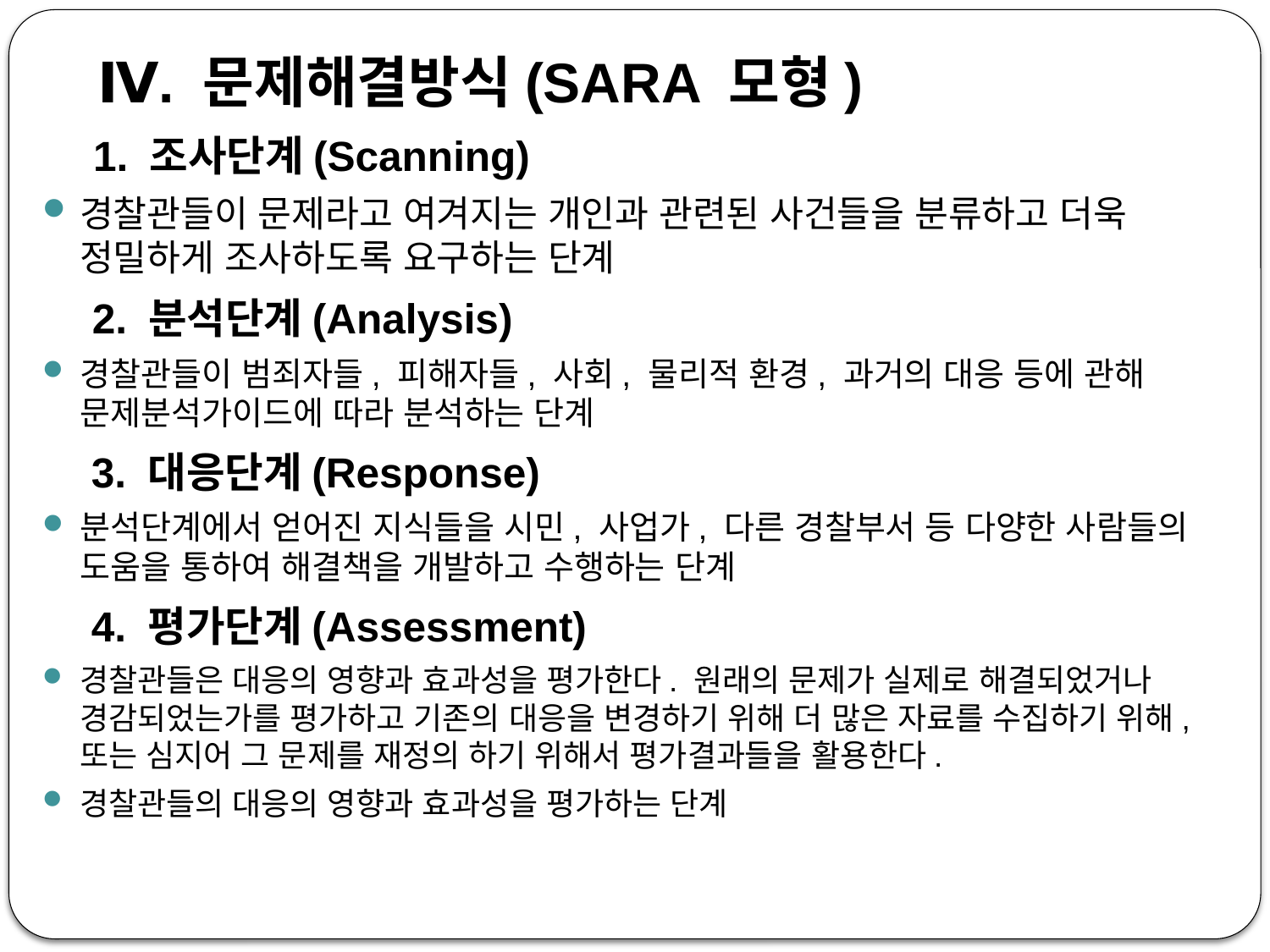

Ⅳ. 문제해결방식(SARA 모형)
    1. 조사단계(Scanning)
경찰관들이 문제라고 여겨지는 개인과 관련된 사건들을 분류하고 더욱 정밀하게 조사하도록 요구하는 단계
    2. 분석단계(Analysis)
경찰관들이 범죄자들, 피해자들, 사회, 물리적 환경, 과거의 대응 등에 관해 문제분석가이드에 따라 분석하는 단계
     3. 대응단계(Response)
분석단계에서 얻어진 지식들을 시민, 사업가, 다른 경찰부서 등 다양한 사람들의 도움을 통하여 해결책을 개발하고 수행하는 단계
     4. 평가단계(Assessment)
경찰관들은 대응의 영향과 효과성을 평가한다. 원래의 문제가 실제로 해결되었거나 경감되었는가를 평가하고 기존의 대응을 변경하기 위해 더 많은 자료를 수집하기 위해, 또는 심지어 그 문제를 재정의 하기 위해서 평가결과들을 활용한다.
경찰관들의 대응의 영향과 효과성을 평가하는 단계